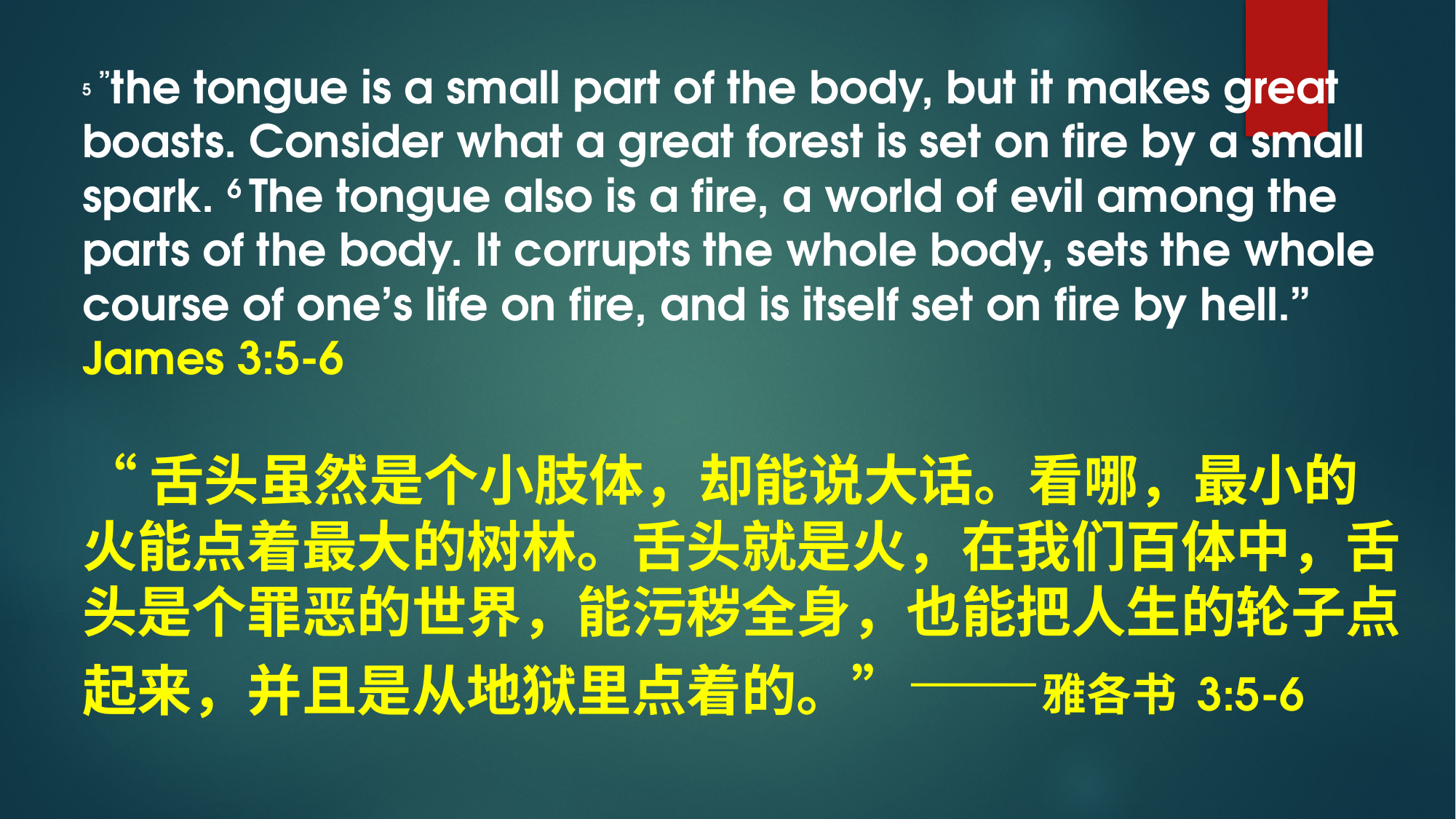

5 ”the tongue is a small part of the body, but it makes great boasts. Consider what a great forest is set on fire by a small spark. 6 The tongue also is a fire, a world of evil among the parts of the body. It corrupts the whole body, sets the whole course of one’s life on fire, and is itself set on fire by hell.” James 3:5-6

“舌头虽然是个小肢体，却能说大话。看哪，最小的火能点着最大的树林。舌头就是火，在我们百体中，舌头是个罪恶的世界，能污秽全身，也能把人生的轮子点起来，并且是从地狱里点着的。”——雅各书 3:5-6